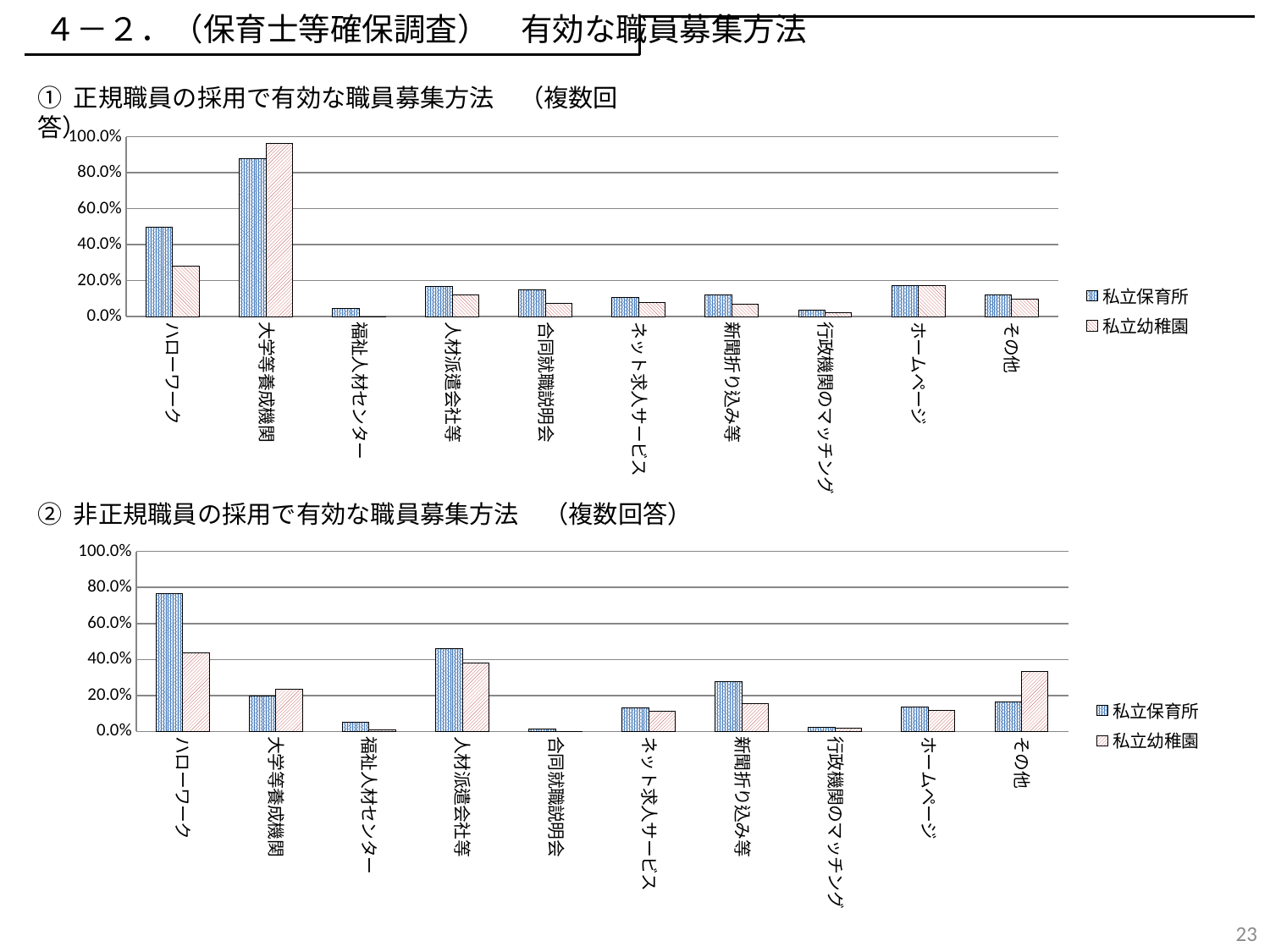

４－２．（保育士等確保調査）　有効な職員募集方法
① 正規職員の採用で有効な職員募集方法　（複数回答）

### Chart

| Category | 私立保育所 | 私立幼稚園 |
|---|---|---|
| ハローワーク | 0.49644128113879005 | 0.2801418439716312 |
| 大学等養成機関 | 0.8790035587188612 | 0.9645390070921985 |
| 福祉人材センター | 0.046263345195729534 | 0.0 |
| 人材派遣会社等 | 0.16548042704626334 | 0.12056737588652482 |
| 合同就職説明会 | 0.1494661921708185 | 0.07446808510638298 |
| ネット求人サービス | 0.10854092526690391 | 0.07801418439716312 |
| 新聞折り込み等 | 0.11921708185053381 | 0.07092198581560284 |
| 行政機関のマッチング | 0.03558718861209965 | 0.02127659574468085 |
| ホームページ | 0.17259786476868327 | 0.1702127659574468 |
| その他 | 0.12277580071174377 | 0.09929078014184398 |
② 非正規職員の採用で有効な職員募集方法　（複数回答）

### Chart

| Category | 私立保育所 | 私立幼稚園 |
|---|---|---|
| ハローワーク | 0.7635379061371841 | 0.43700787401574803 |
| 大学等養成機関 | 0.19855595667870035 | 0.23228346456692914 |
| 福祉人材センター | 0.05054151624548736 | 0.007874015748031496 |
| 人材派遣会社等 | 0.4584837545126354 | 0.3779527559055118 |
| 合同就職説明会 | 0.01444043321299639 | 0.0 |
| ネット求人サービス | 0.13176895306859207 | 0.11023622047244094 |
| 新聞折り込み等 | 0.2779783393501805 | 0.15354330708661418 |
| 行政機関のマッチング | 0.023465703971119134 | 0.015748031496062992 |
| ホームページ | 0.13537906137184116 | 0.11811023622047244 |
| その他 | 0.16606498194945848 | 0.3346456692913386 |
23